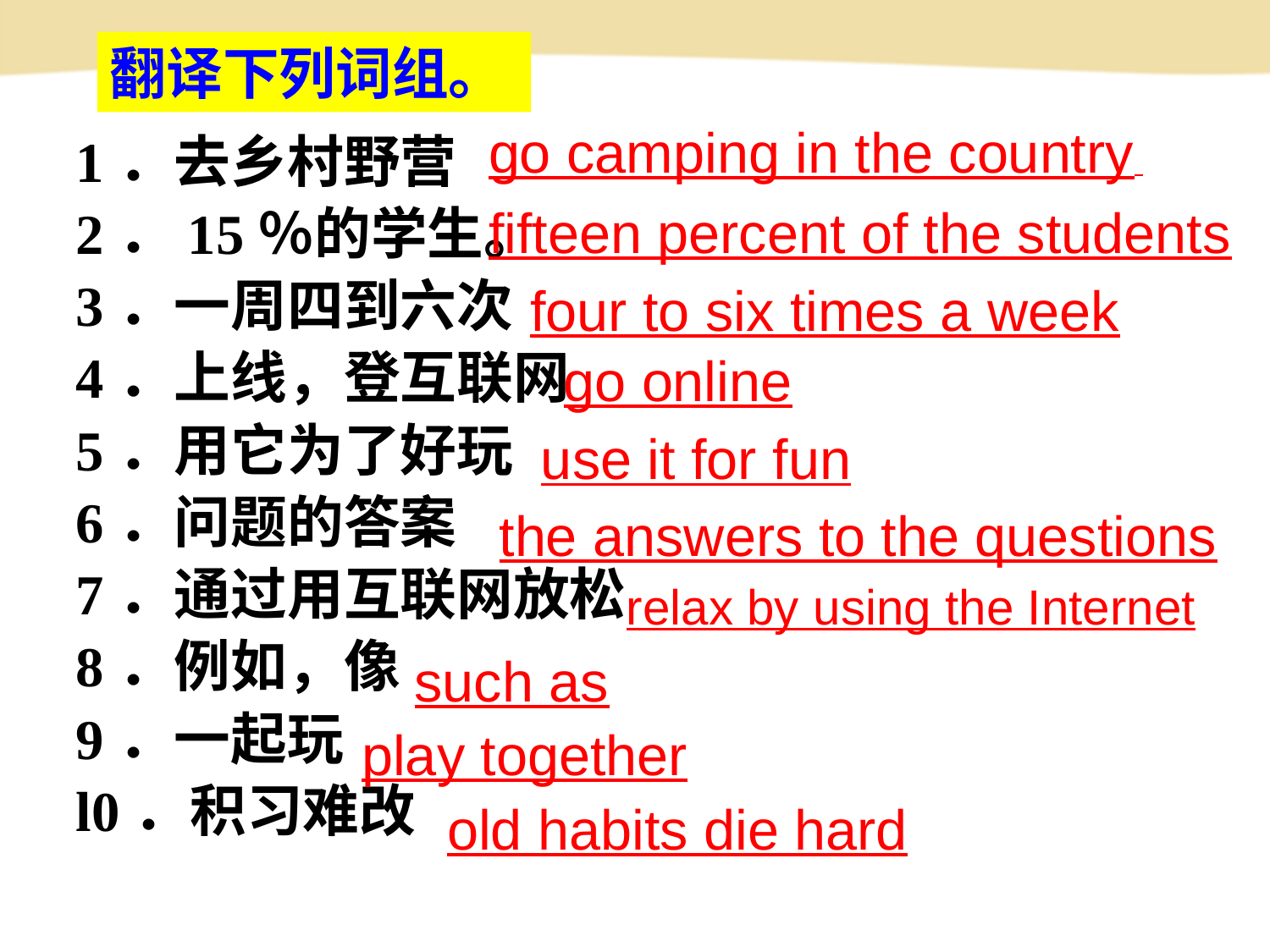

翻译下列词组。
go camping in the country
1．去乡村野营
2．15％的学生。
3．一周四到六次
4．上线，登互联网
5．用它为了好玩
6．问题的答案
7．通过用互联网放松
8．例如，像
9．一起玩
l0．积习难改

fifteen percent of the students
four to six times a week
go online
use it for fun
the answers to the questions
relax by using the Internet
such as
play together
old habits die hard